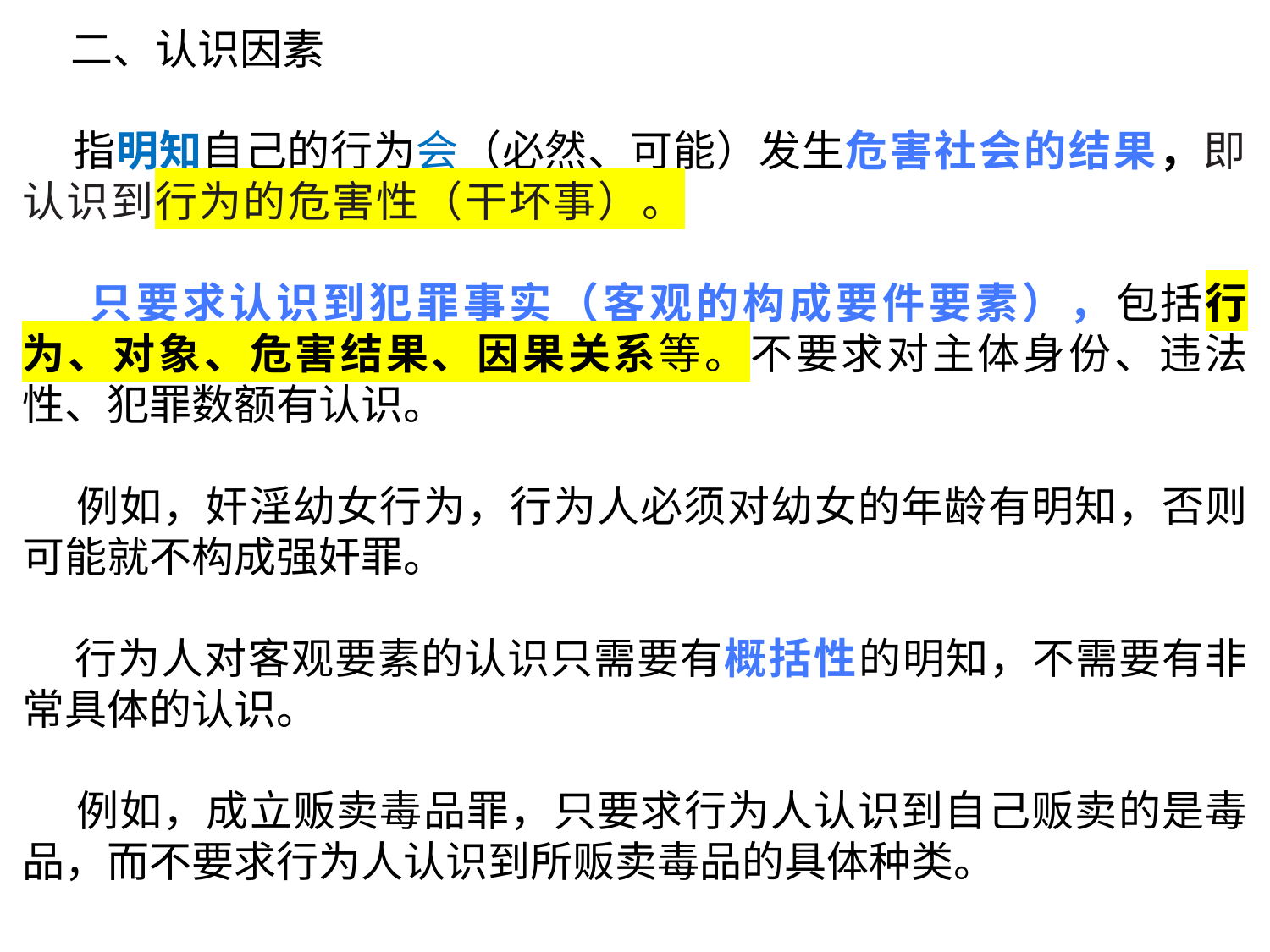

二、认识因素

    指明知自己的行为会（必然、可能）发生危害社会的结果，即认识到行为的危害性（干坏事）。

    只要求认识到犯罪事实（客观的构成要件要素），包括行为、对象、危害结果、因果关系等。不要求对主体身份、违法性、犯罪数额有认识。

    例如，奸淫幼女行为，行为人必须对幼女的年龄有明知，否则可能就不构成强奸罪。

    行为人对客观要素的认识只需要有概括性的明知，不需要有非常具体的认识。

    例如，成立贩卖毒品罪，只要求行为人认识到自己贩卖的是毒品，而不要求行为人认识到所贩卖毒品的具体种类。